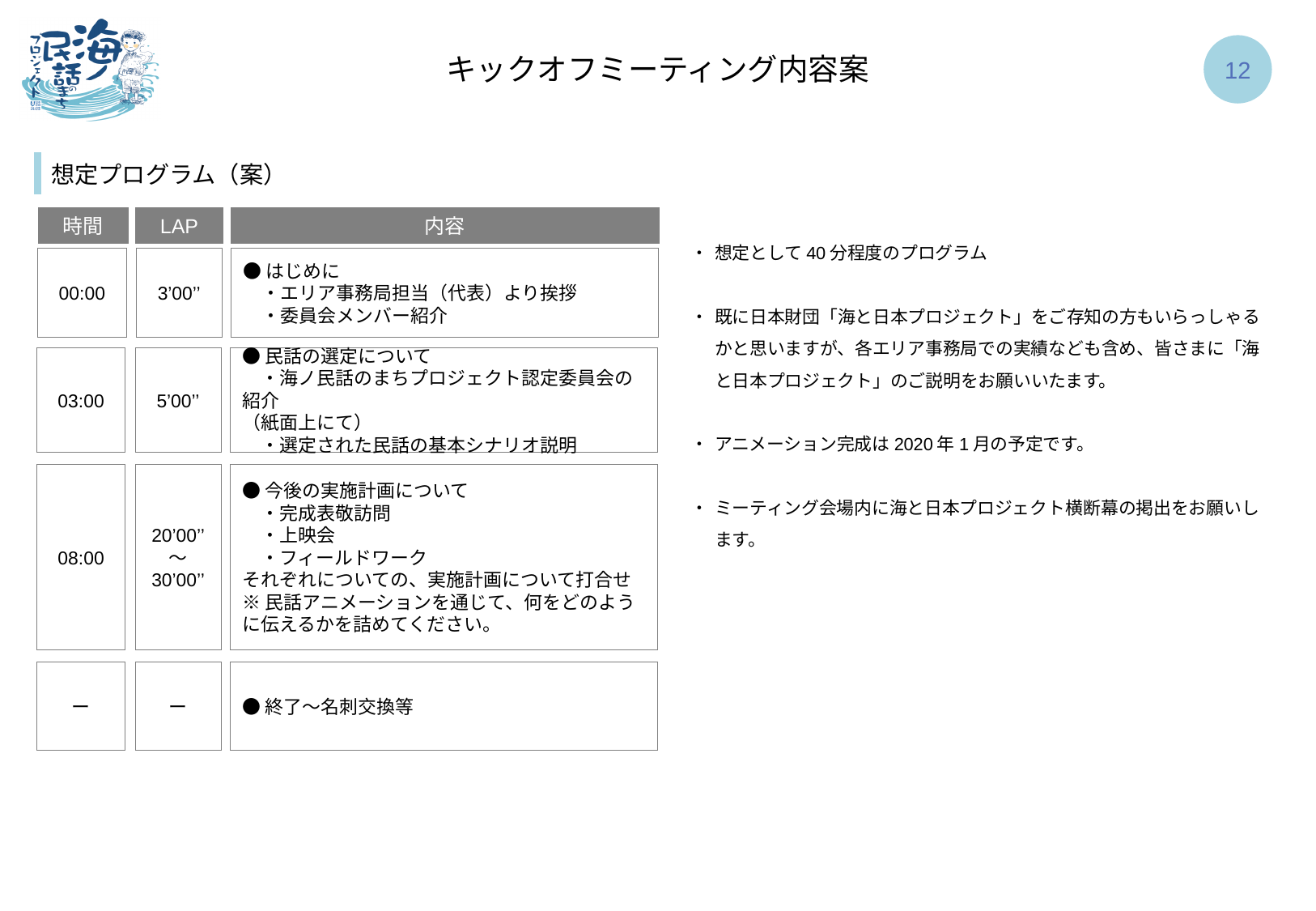

キックオフミーティング内容案
12
想定プログラム（案）
時間
LAP
内容
・	想定として40分程度のプログラム

・	既に日本財団「海と日本プロジェクト」をご存知の方もいらっしゃるかと思いますが、各エリア事務局での実績なども含め、皆さまに「海と日本プロジェクト」のご説明をお願いいたます。

・	アニメーション完成は2020年1月の予定です。

・	ミーティング会場内に海と日本プロジェクト横断幕の掲出をお願いします。
00:00
3’00’’
●はじめに
　・エリア事務局担当（代表）より挨拶
　・委員会メンバー紹介
03:00
5’00’’
●民話の選定について
　・海ノ民話のまちプロジェクト認定委員会の紹介
（紙面上にて）
　・選定された民話の基本シナリオ説明
08:00
20’00’’
～
30’00’’
●今後の実施計画について
　・完成表敬訪問
　・上映会
　・フィールドワーク
それぞれについての、実施計画について打合せ
※民話アニメーションを通じて、何をどのように伝えるかを詰めてください。
ー
ー
●終了～名刺交換等